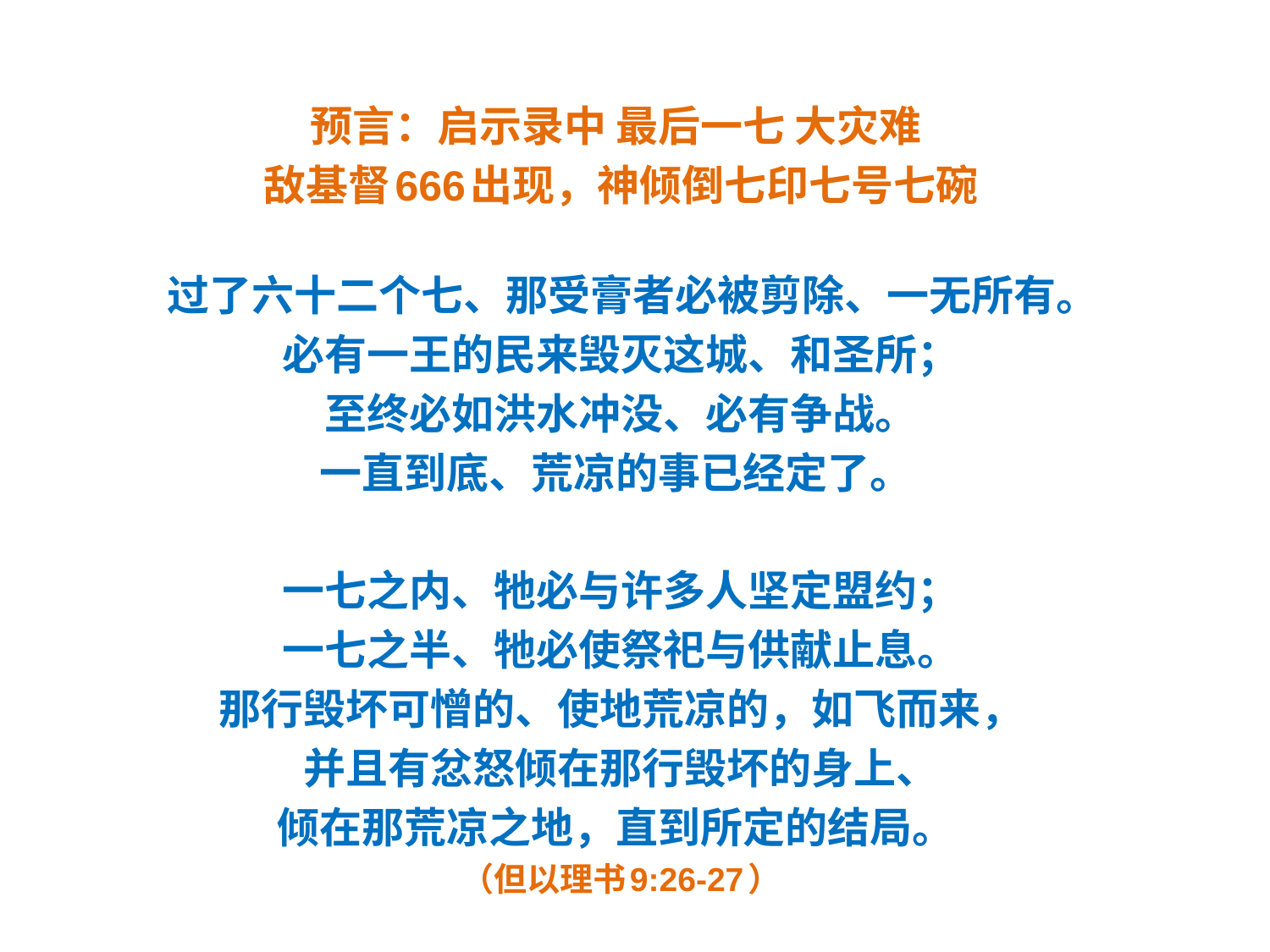

#
预言：启示录中 最后一七 大灾难
敌基督666出现，神倾倒七印七号七碗

  过了六十二个七、那受膏者必被剪除、一无所有。
必有一王的民来毁灭这城、和圣所；
至终必如洪水冲没、必有争战。
一直到底、荒凉的事已经定了。

一七之内、牠必与许多人坚定盟约；
一七之半、牠必使祭祀与供献止息。
那行毁坏可憎的、使地荒凉的，如飞而来，
并且有忿怒倾在那行毁坏的身上、
倾在那荒凉之地，直到所定的结局。
（但以理书9:26-27）